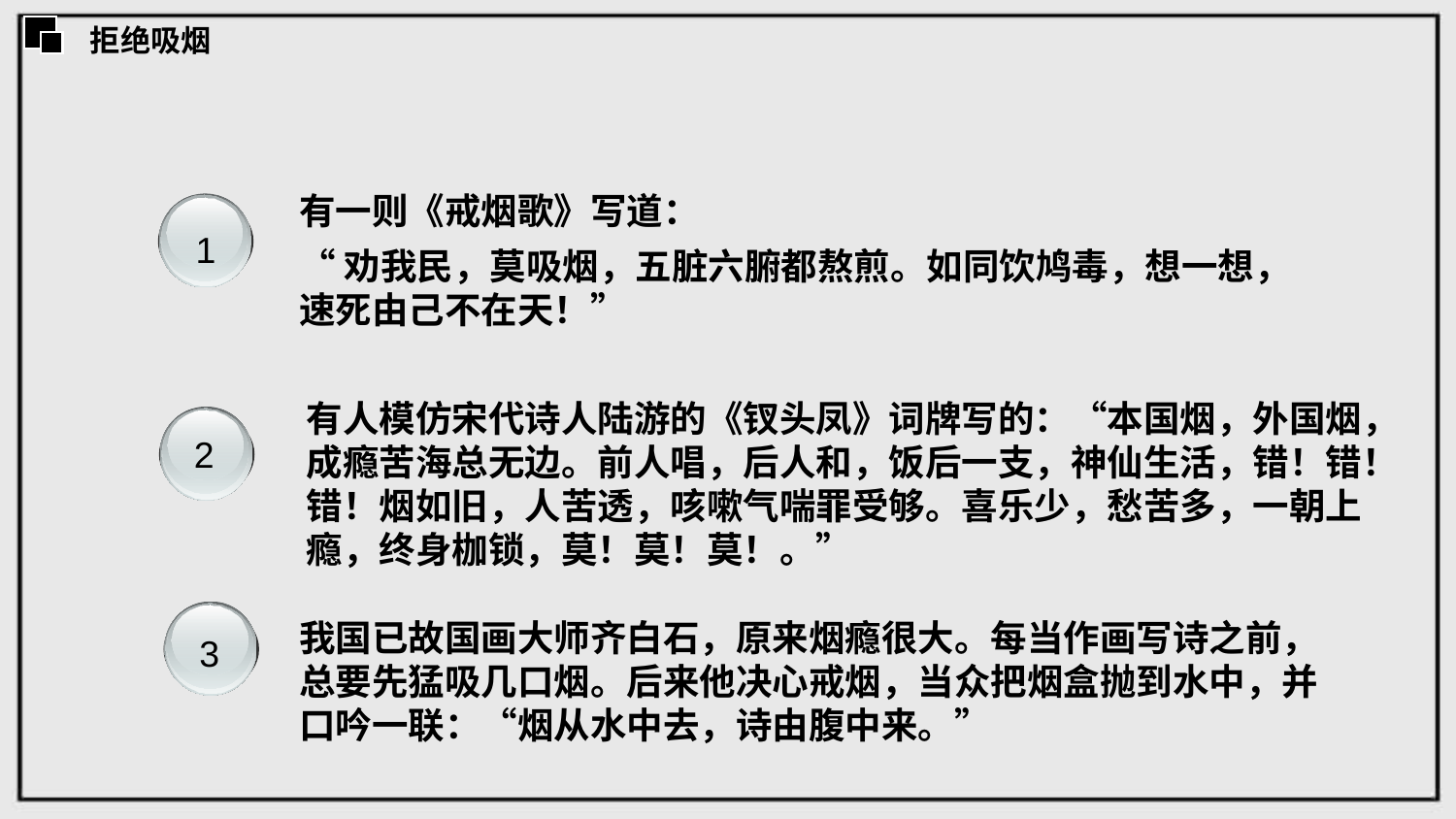

拒绝吸烟

有一则《戒烟歌》写道：
“劝我民，莫吸烟，五脏六腑都熬煎。如同饮鸠毒，想一想，速死由己不在天！”

1
有人模仿宋代诗人陆游的《钗头凤》词牌写的：“本国烟，外国烟，成瘾苦海总无边。前人唱，后人和，饭后一支，神仙生活，错！错！错！烟如旧，人苦透，咳嗽气喘罪受够。喜乐少，愁苦多，一朝上瘾，终身枷锁，莫！莫！莫！。”

2

我国已故国画大师齐白石，原来烟瘾很大。每当作画写诗之前，总要先猛吸几口烟。后来他决心戒烟，当众把烟盒抛到水中，并口吟一联：“烟从水中去，诗由腹中来。”
3